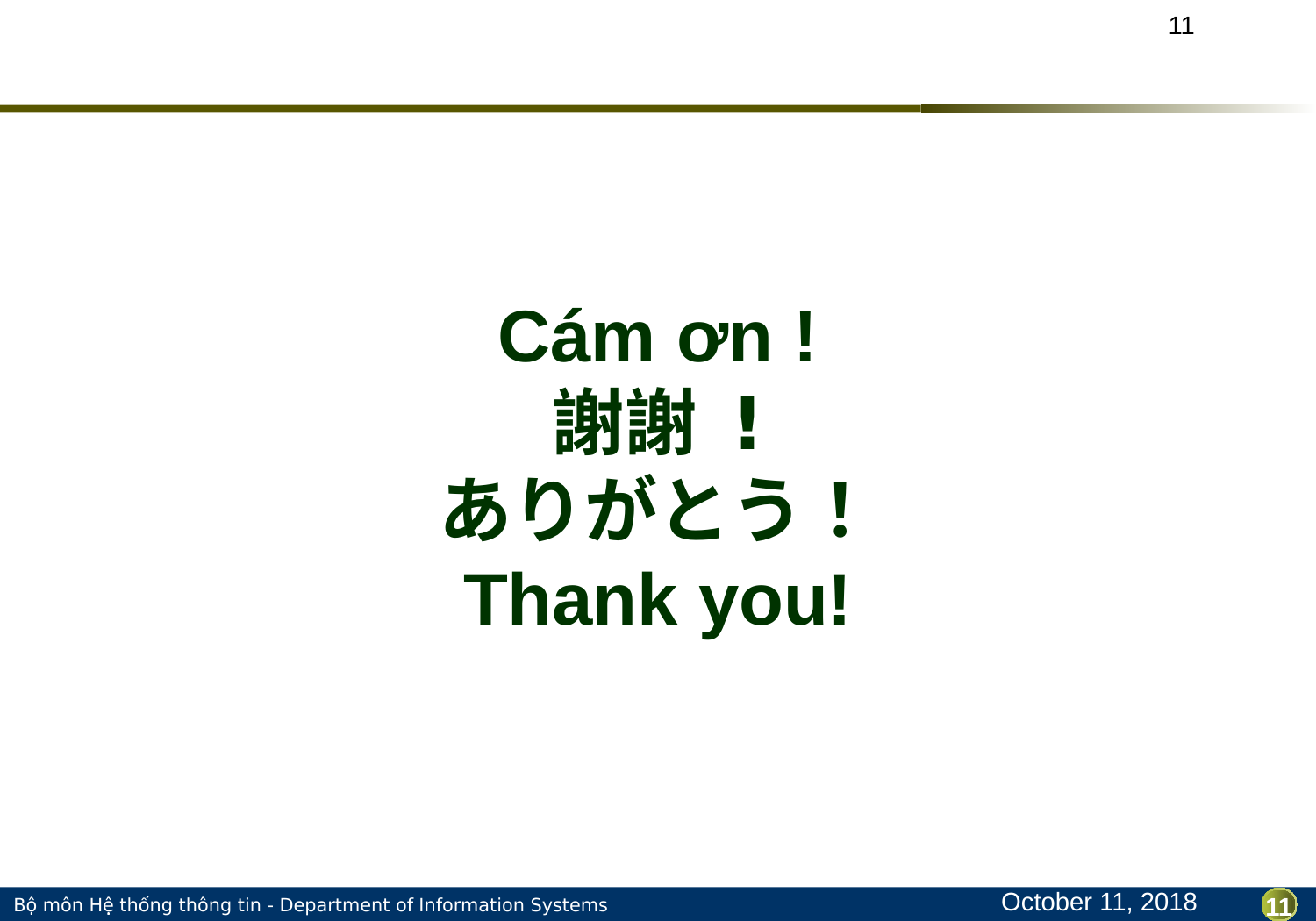

11
# Cám ơn ! 謝謝 ! ありがとう！ Thank you!
October 11, 2018